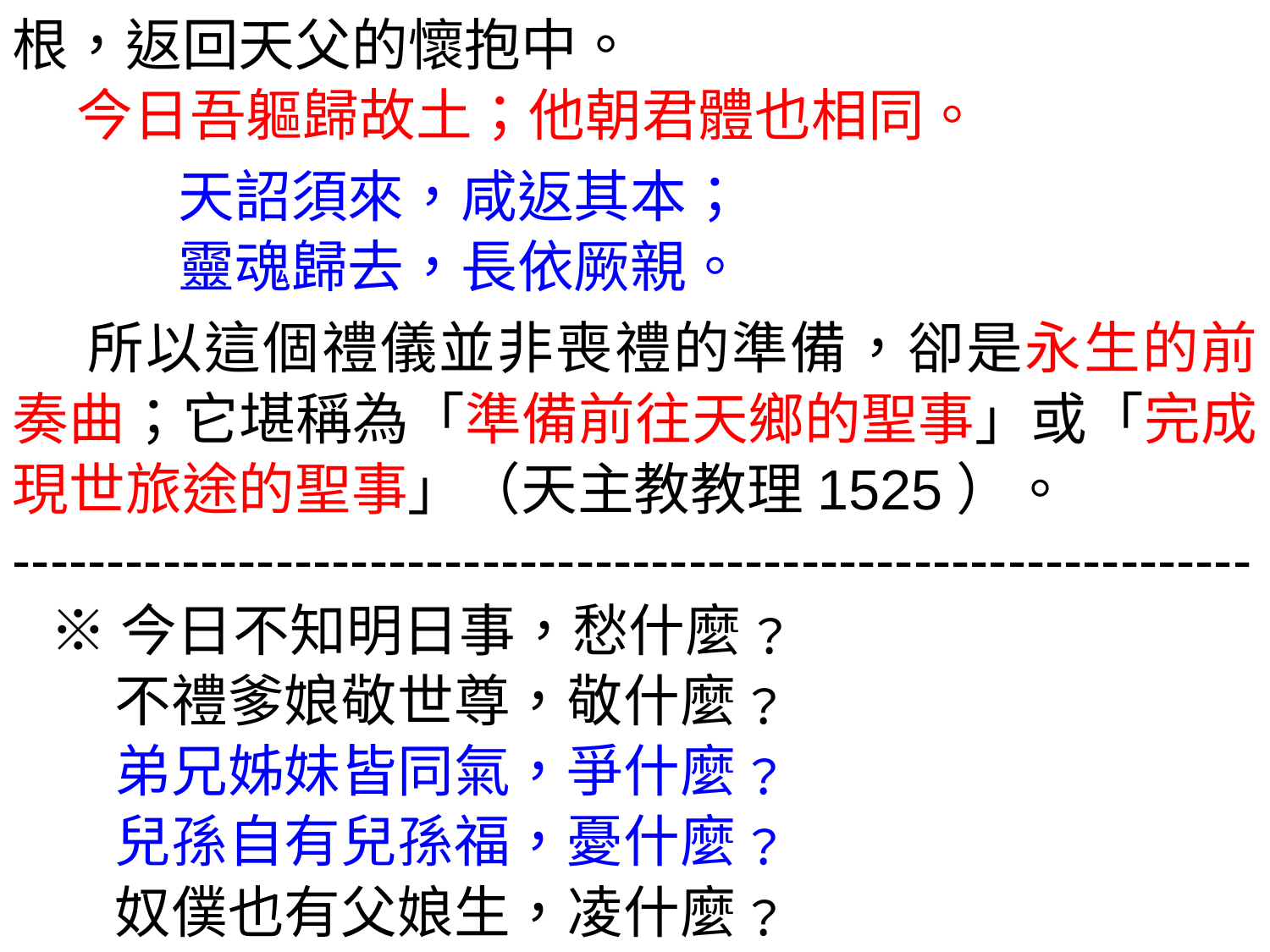

根，返回天父的懷抱中。
    今日吾軀歸故土；他朝君體也相同。
            天詔須來，咸返其本；
            靈魂歸去，長依厥親。
    所以這個禮儀並非喪禮的準備，卻是永生的前奏曲；它堪稱為「準備前往天鄉的聖事」或「完成現世旅途的聖事」（天主教教理1525）。
------------------------------------------------------------------
   ※今日不知明日事，愁什麼﹖
       不禮爹娘敬世尊，敬什麼﹖
       弟兄姊妹皆同氣，爭什麼﹖
       兒孫自有兒孫福，憂什麼﹖
       奴僕也有父娘生，凌什麼﹖